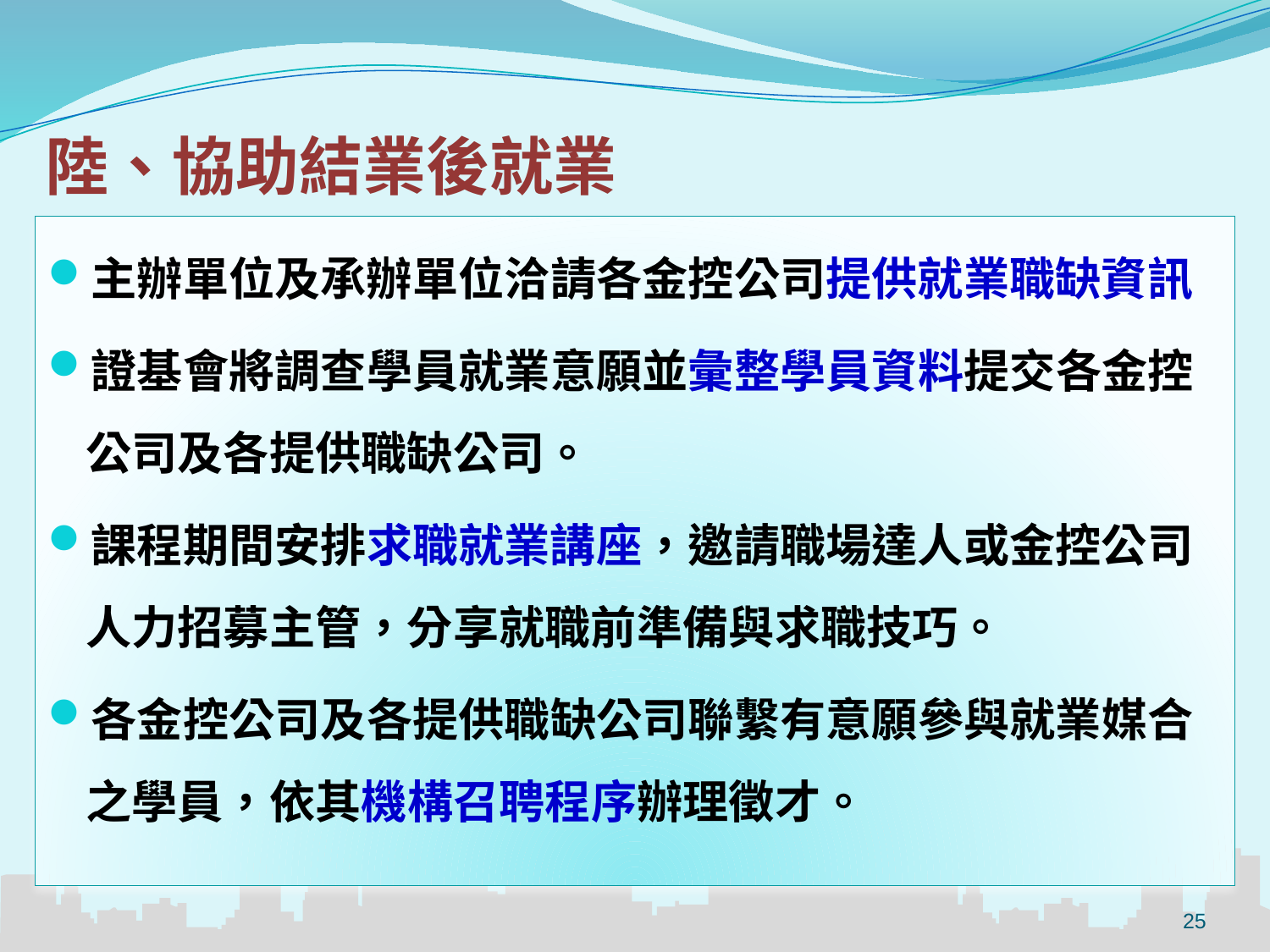

# 陸、協助結業後就業
主辦單位及承辦單位洽請各金控公司提供就業職缺資訊
證基會將調查學員就業意願並彙整學員資料提交各金控公司及各提供職缺公司。
課程期間安排求職就業講座，邀請職場達人或金控公司人力招募主管，分享就職前準備與求職技巧。
各金控公司及各提供職缺公司聯繫有意願參與就業媒合之學員，依其機構召聘程序辦理徵才。

25